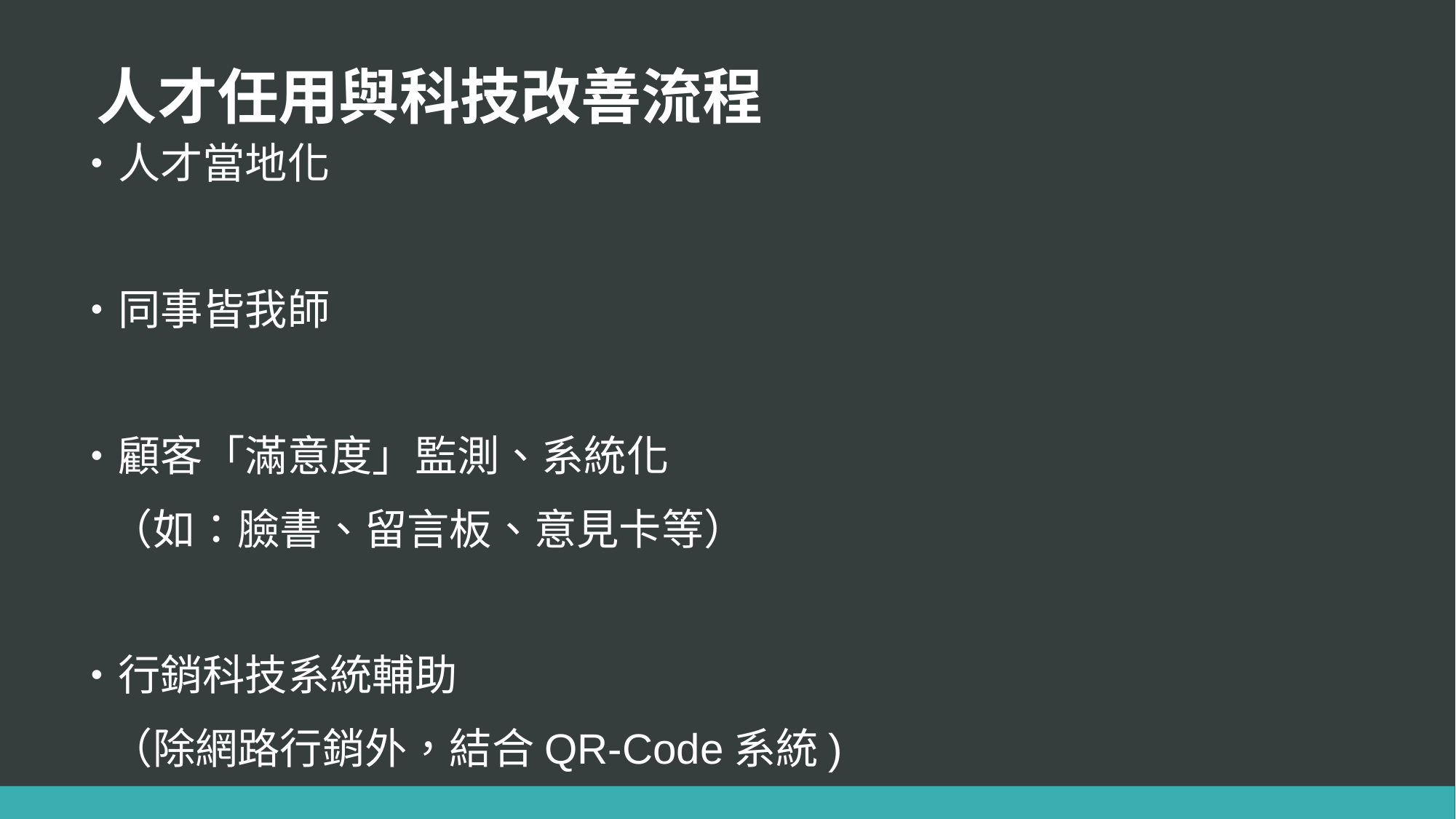

# 人才任用與科技改善流程
人才當地化

同事皆我師

顧客「滿意度」監測、系統化
 （如：臉書、留言板、意見卡等）

行銷科技系統輔助
 （除網路行銷外，結合QR-Code系統)